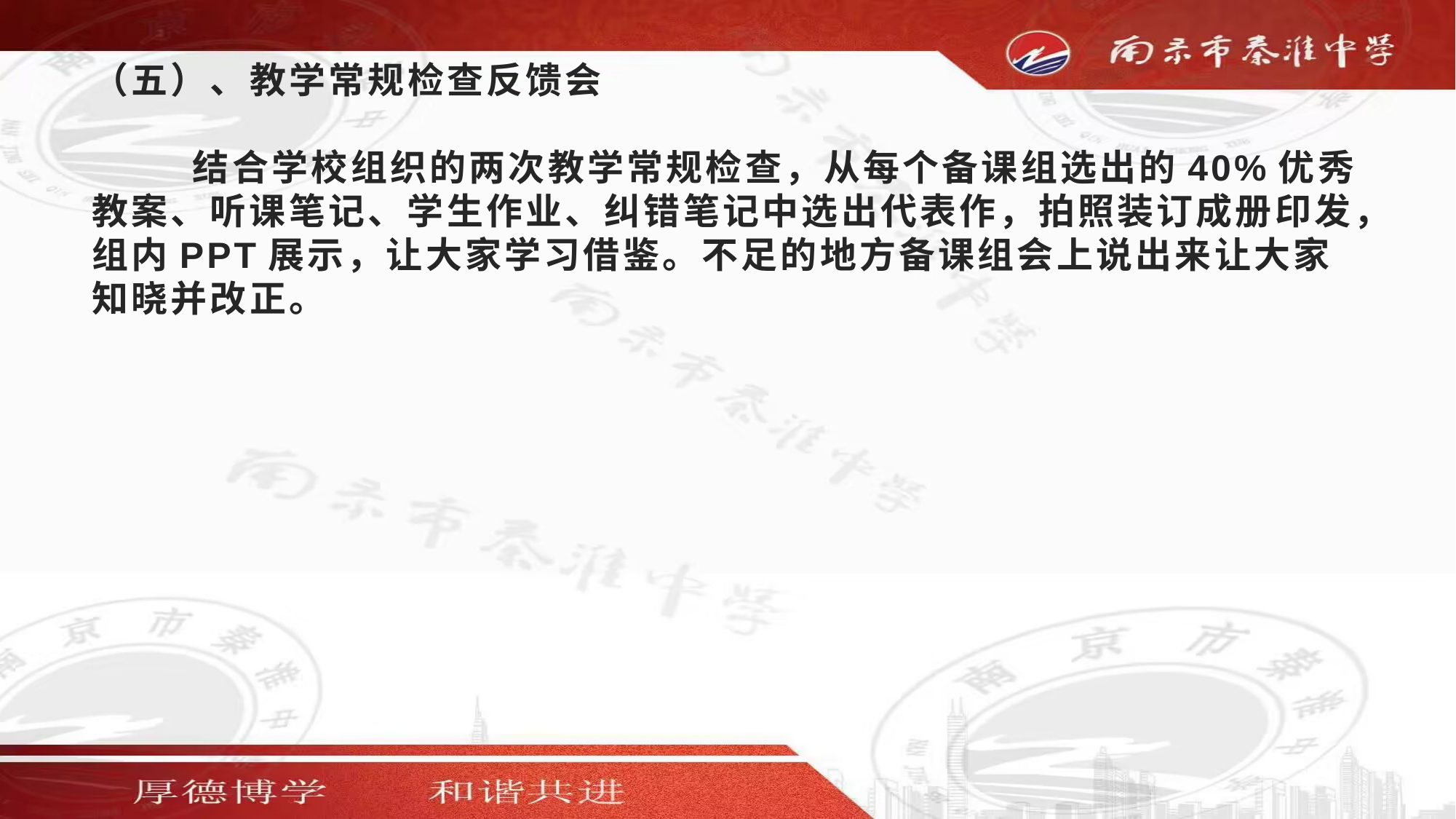

# （五）、教学常规检查反馈会 结合学校组织的两次教学常规检查，从每个备课组选出的40%优秀教案、听课笔记、学生作业、纠错笔记中选出代表作，拍照装订成册印发，组内PPT展示，让大家学习借鉴。不足的地方备课组会上说出来让大家知晓并改正。